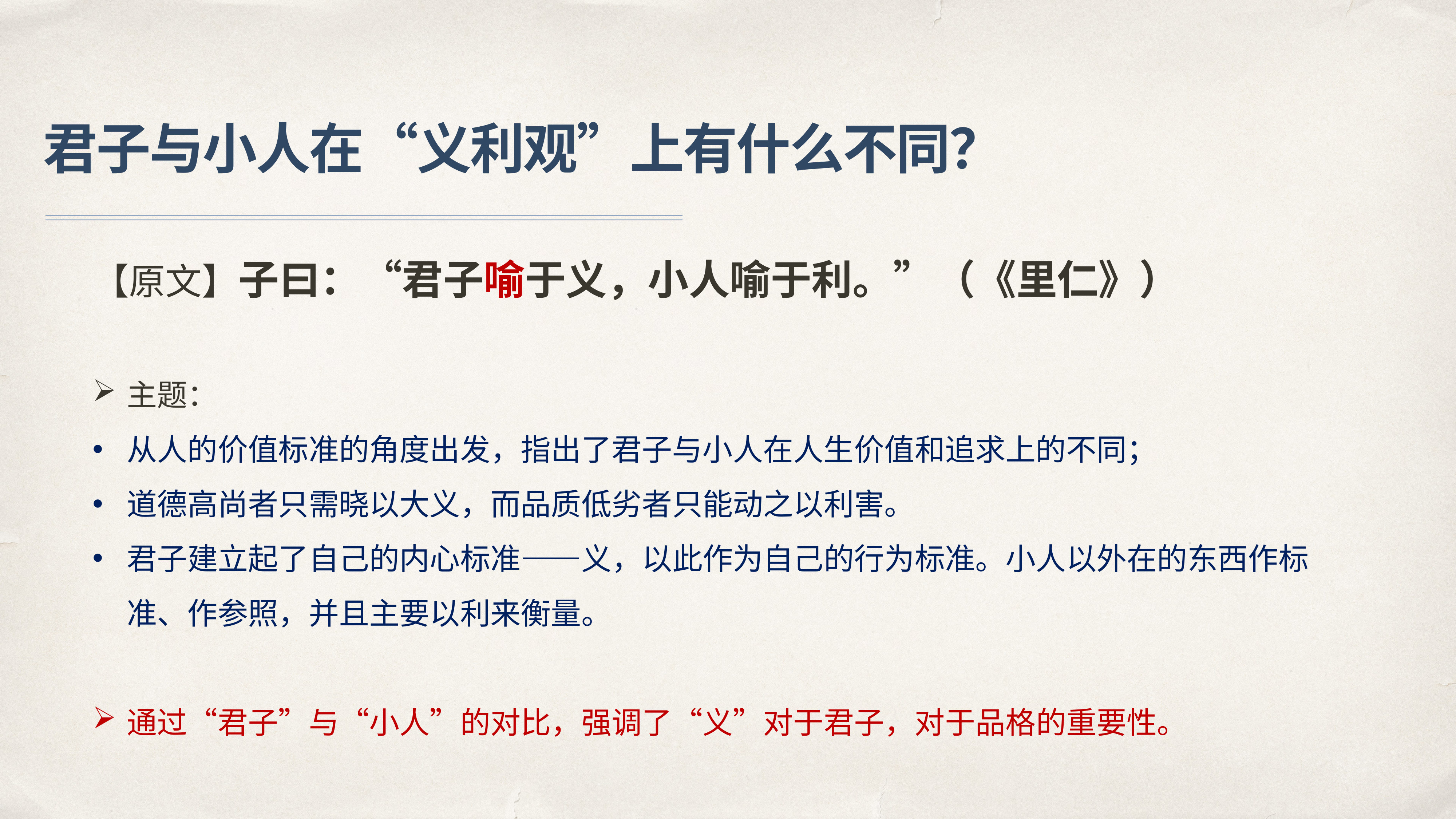

# 君子与小人在“义利观”上有什么不同？

【原文】子曰：“君子喻于义，小人喻于利。”（《里仁》）

主题：
从人的价值标准的角度出发，指出了君子与小人在人生价值和追求上的不同；
道德高尚者只需晓以大义，而品质低劣者只能动之以利害。
君子建立起了自己的内心标准——义，以此作为自己的行为标准。小人以外在的东西作标准、作参照，并且主要以利来衡量。

通过“君子”与“小人”的对比，强调了“义”对于君子，对于品格的重要性。